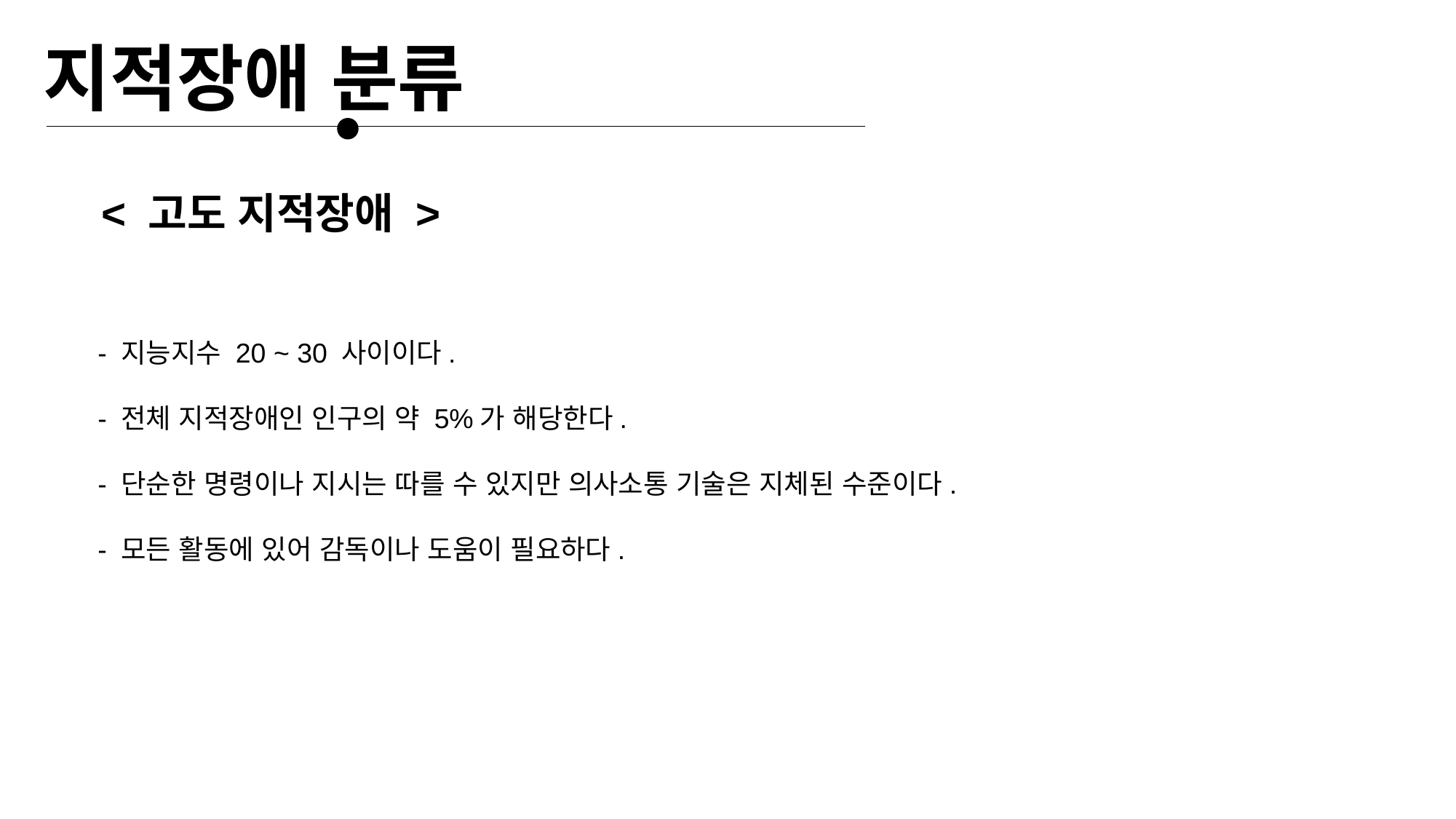

지적장애 분류

< 고도 지적장애 >
- 지능지수 20 ~ 30 사이이다.
- 전체 지적장애인 인구의 약 5%가 해당한다.
- 단순한 명령이나 지시는 따를 수 있지만 의사소통 기술은 지체된 수준이다.
- 모든 활동에 있어 감독이나 도움이 필요하다.